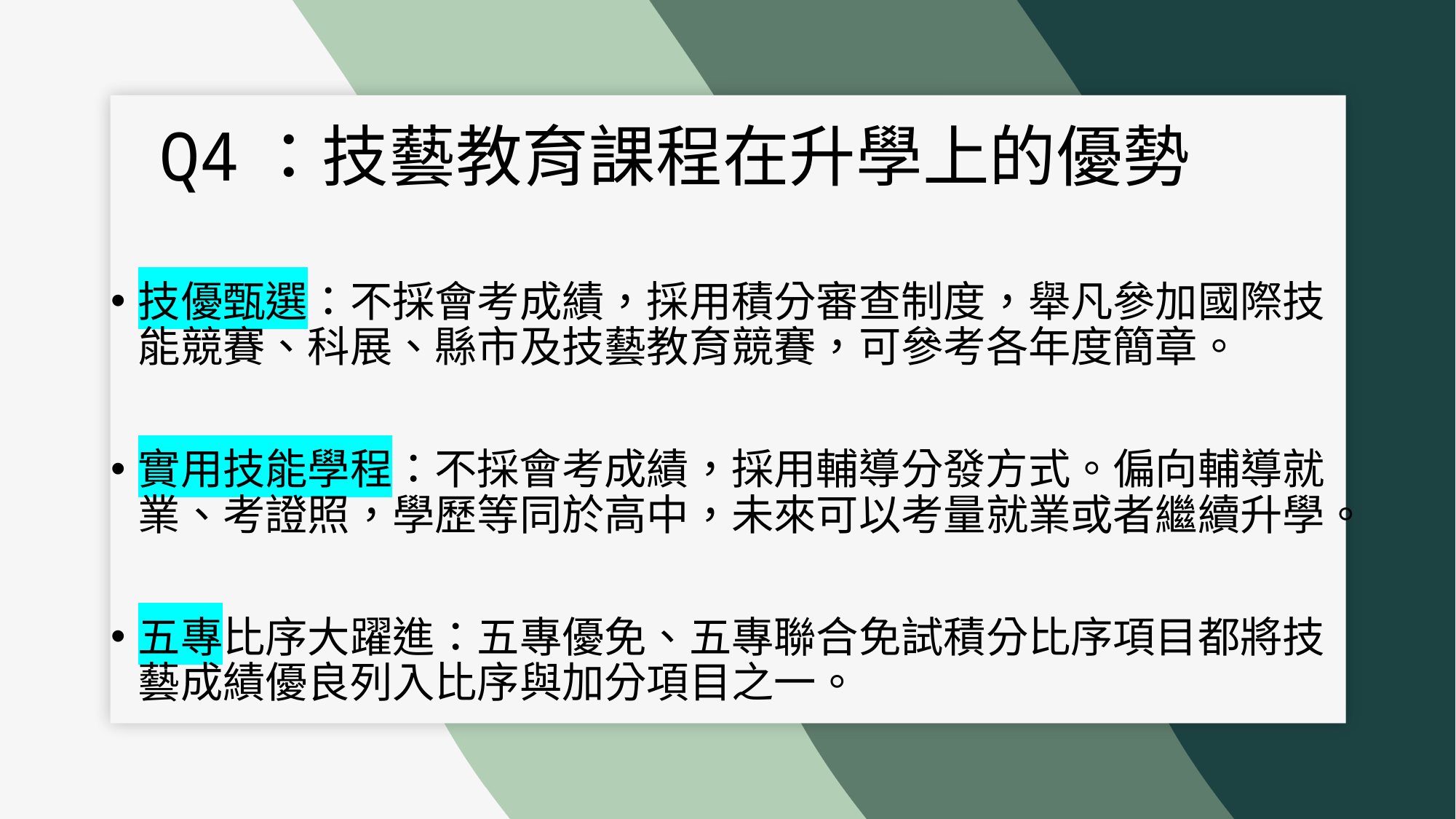

# Q4：技藝教育課程在升學上的優勢
技優甄選：不採會考成績，採用積分審查制度，舉凡參加國際技能競賽、科展、縣市及技藝教育競賽，可參考各年度簡章。

實用技能學程：不採會考成績，採用輔導分發方式。偏向輔導就業、考證照，學歷等同於高中，未來可以考量就業或者繼續升學。

五專比序大躍進：五專優免、五專聯合免試積分比序項目都將技藝成績優良列入比序與加分項目之一。